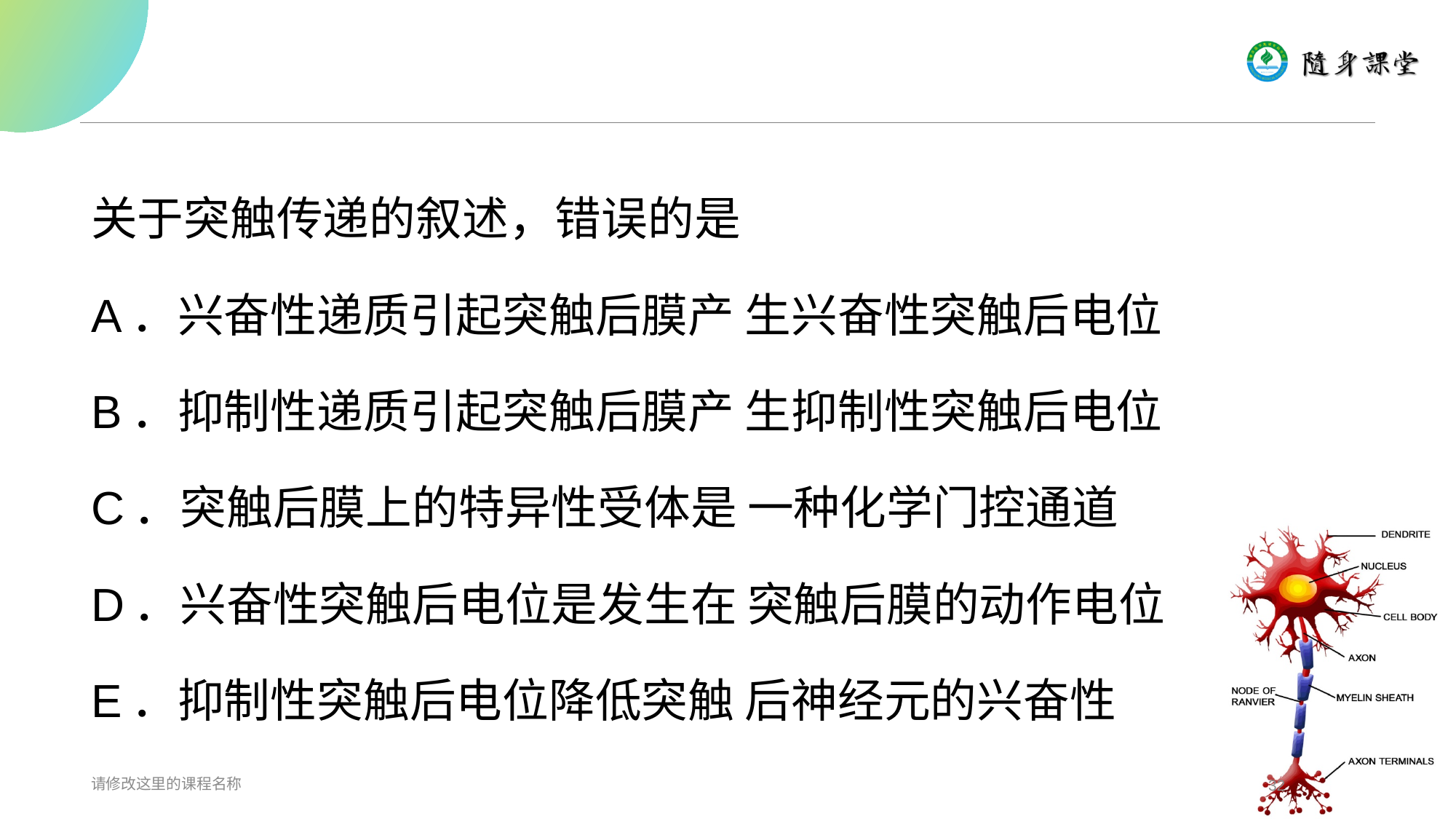

#
关于突触传递的叙述，错误的是
A．兴奋性递质引起突触后膜产 生兴奋性突触后电位
B．抑制性递质引起突触后膜产 生抑制性突触后电位
C．突触后膜上的特异性受体是 一种化学门控通道
D．兴奋性突触后电位是发生在 突触后膜的动作电位
E．抑制性突触后电位降低突触 后神经元的兴奋性
请修改这里的课程名称
32